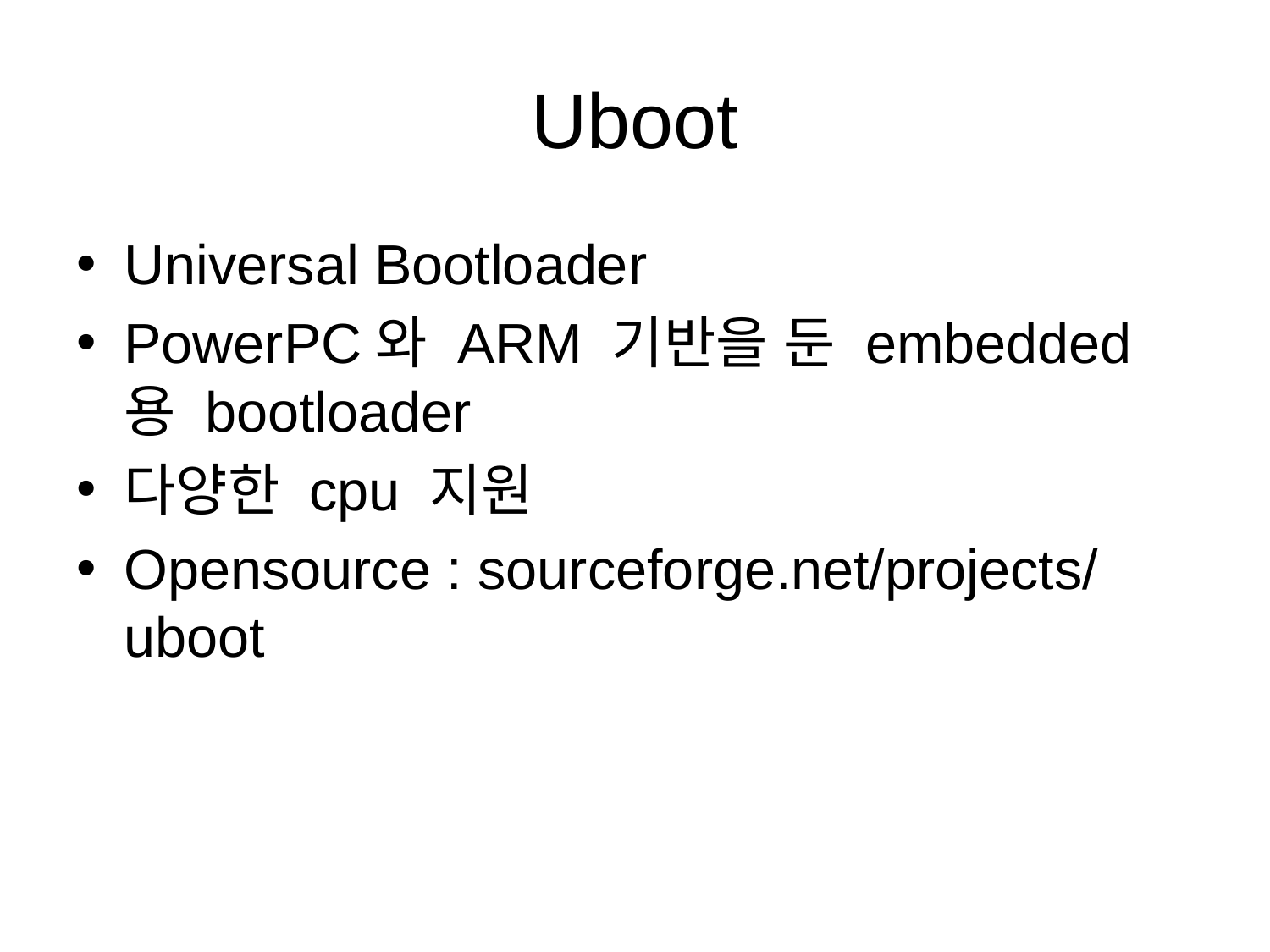

# Uboot
Universal Bootloader
PowerPC와 ARM 기반을 둔 embedded용 bootloader
다양한 cpu 지원
Opensource : sourceforge.net/projects/uboot